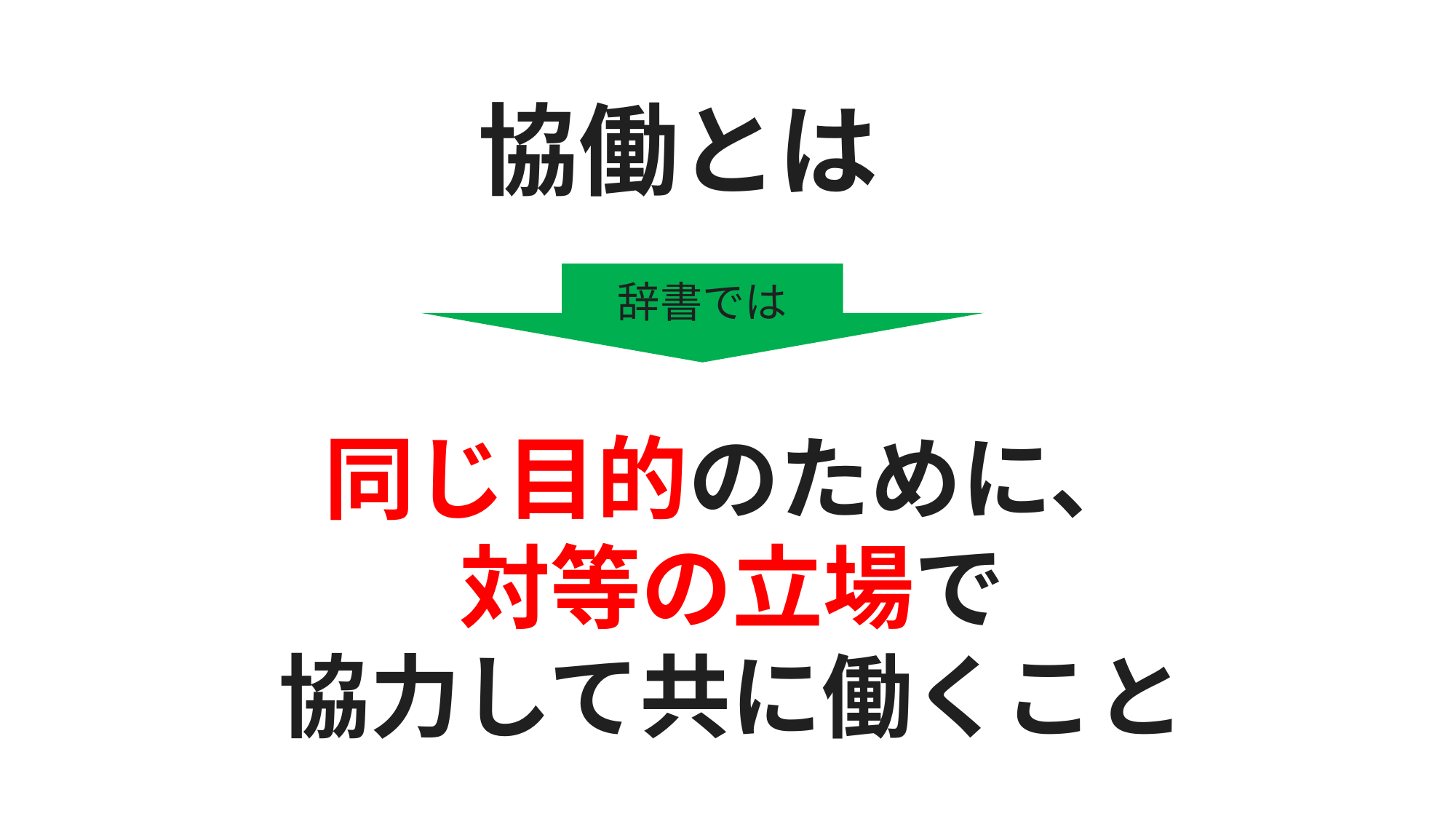

協働とは
辞書では
同じ目的のために、
対等の立場で
協力して共に働くこと